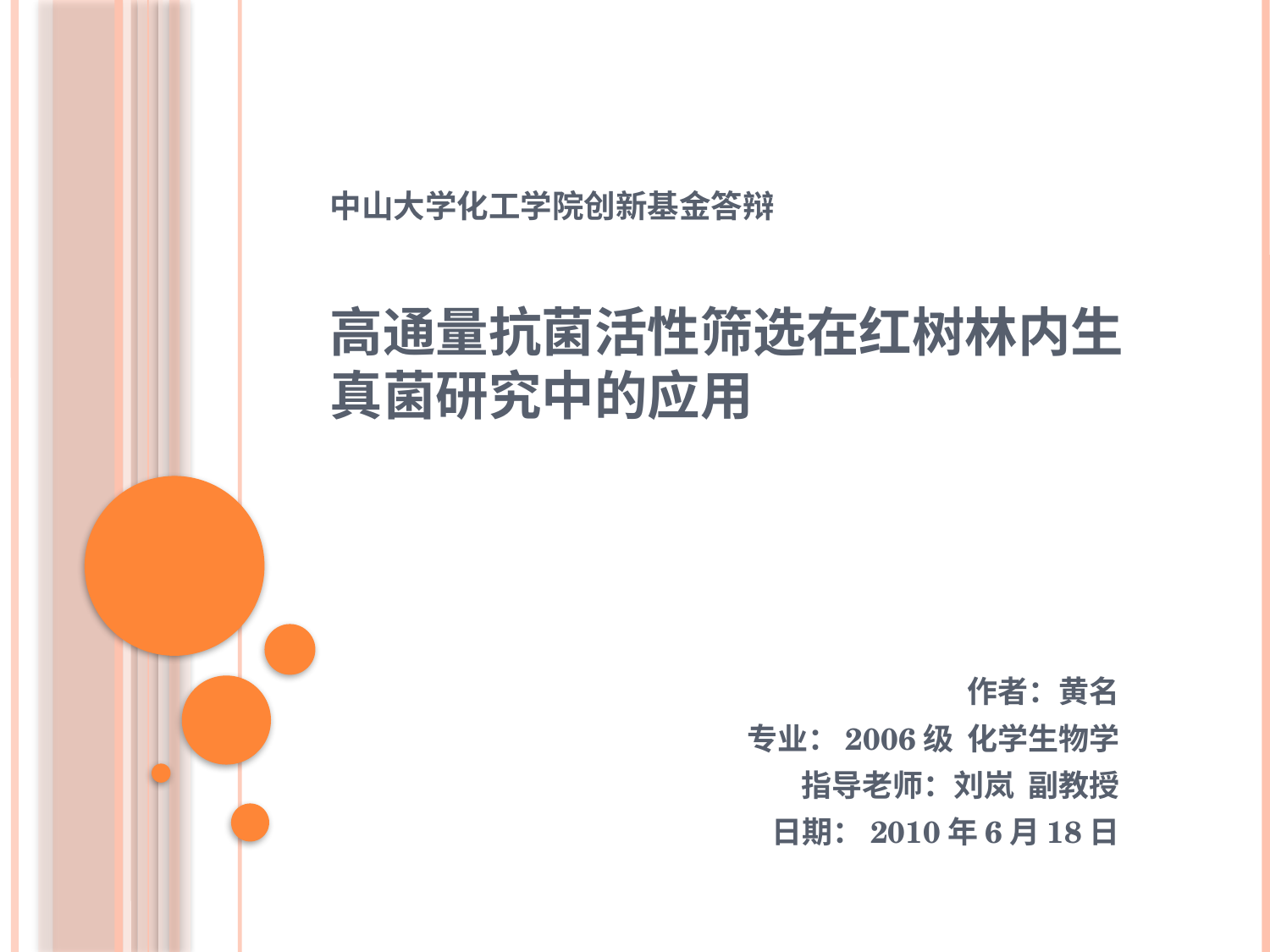

# 高通量抗菌活性筛选在红树林内生真菌研究中的应用
中山大学化工学院创新基金答辩
作者：黄名
专业：2006级  化学生物学
指导老师：刘岚  副教授
日期：2010年6月18日